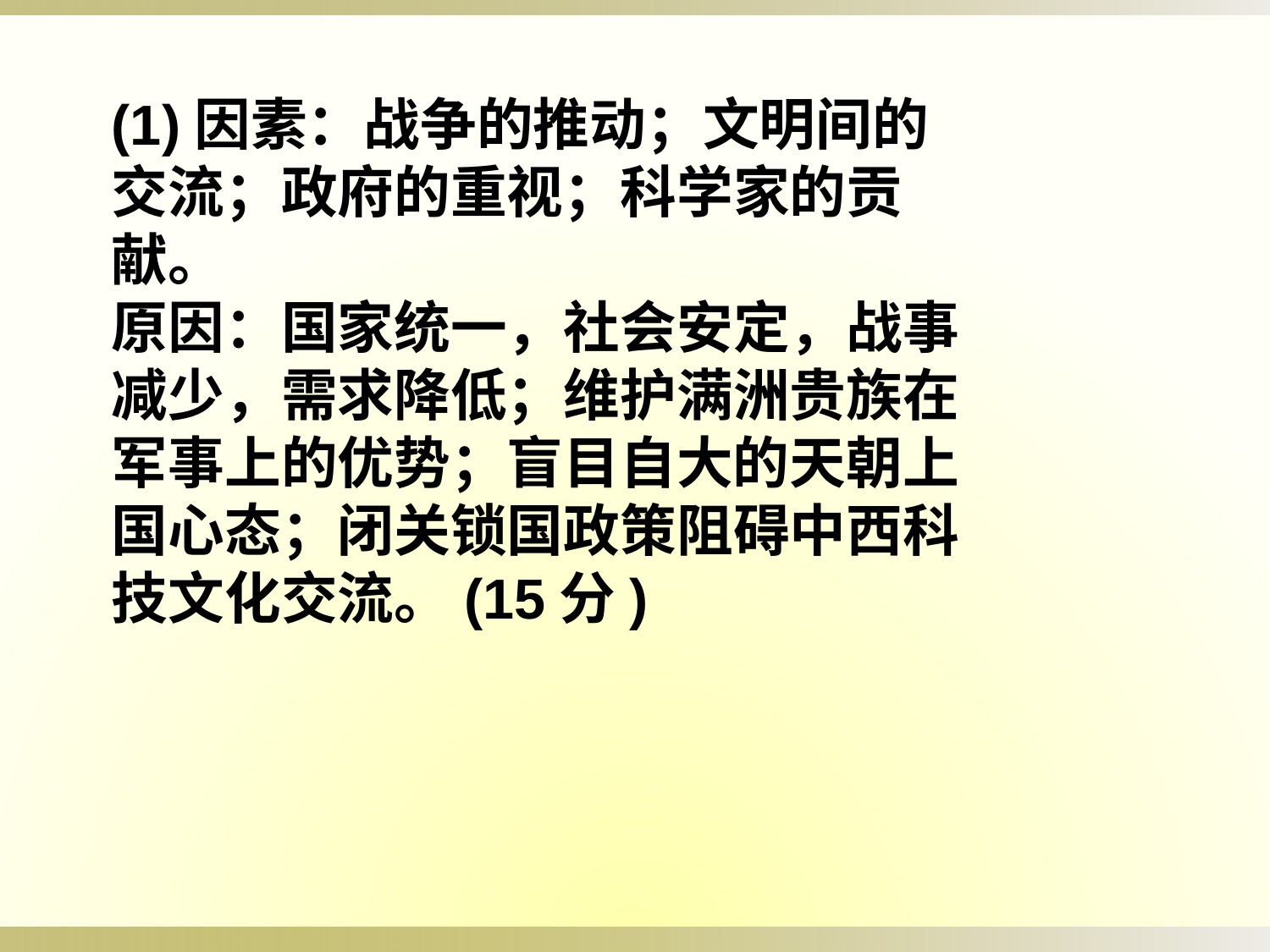

(1)因素：战争的推动；文明间的交流；政府的重视；科学家的贡献。
原因：国家统一，社会安定，战事减少，需求降低；维护满洲贵族在军事上的优势；盲目自大的天朝上国心态；闭关锁国政策阻碍中西科技文化交流。(15分)